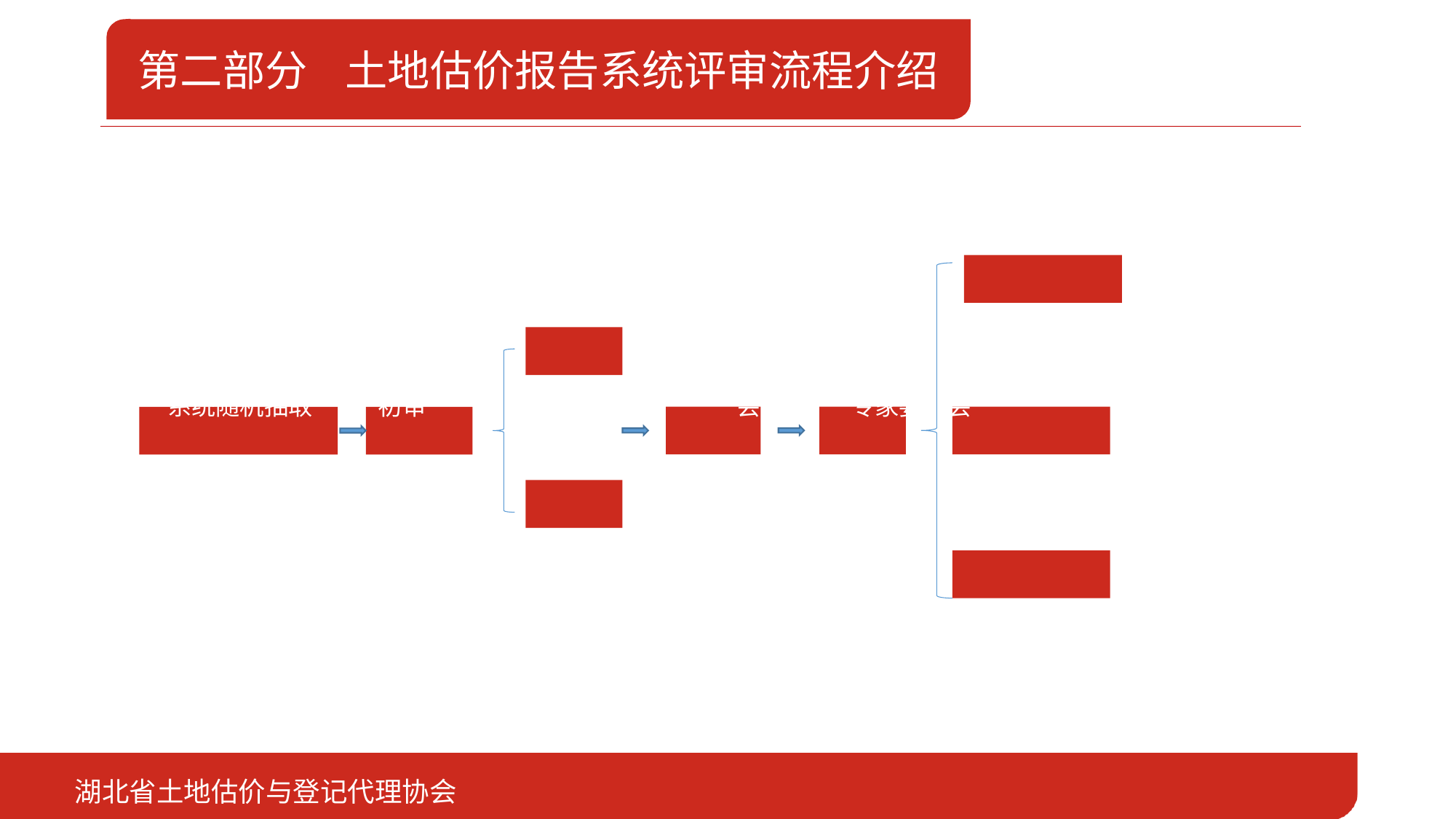

第二部分    土地估价报告系统评审流程介绍
# 三、预购商品房抵押

                                                                                                                行业鉴定部门
                                                    第一轮
 系统随机抽取            初审                                 复审               会审            专家委员会
                                                    第二轮
                                                                                                                   评审专家

                                                                                                                行业监管部门
                                                    第一轮
 系统随机抽取            初审                                 复审               会审            专家委员会
                                                    第二轮
                                                                                                                   评审专家

4